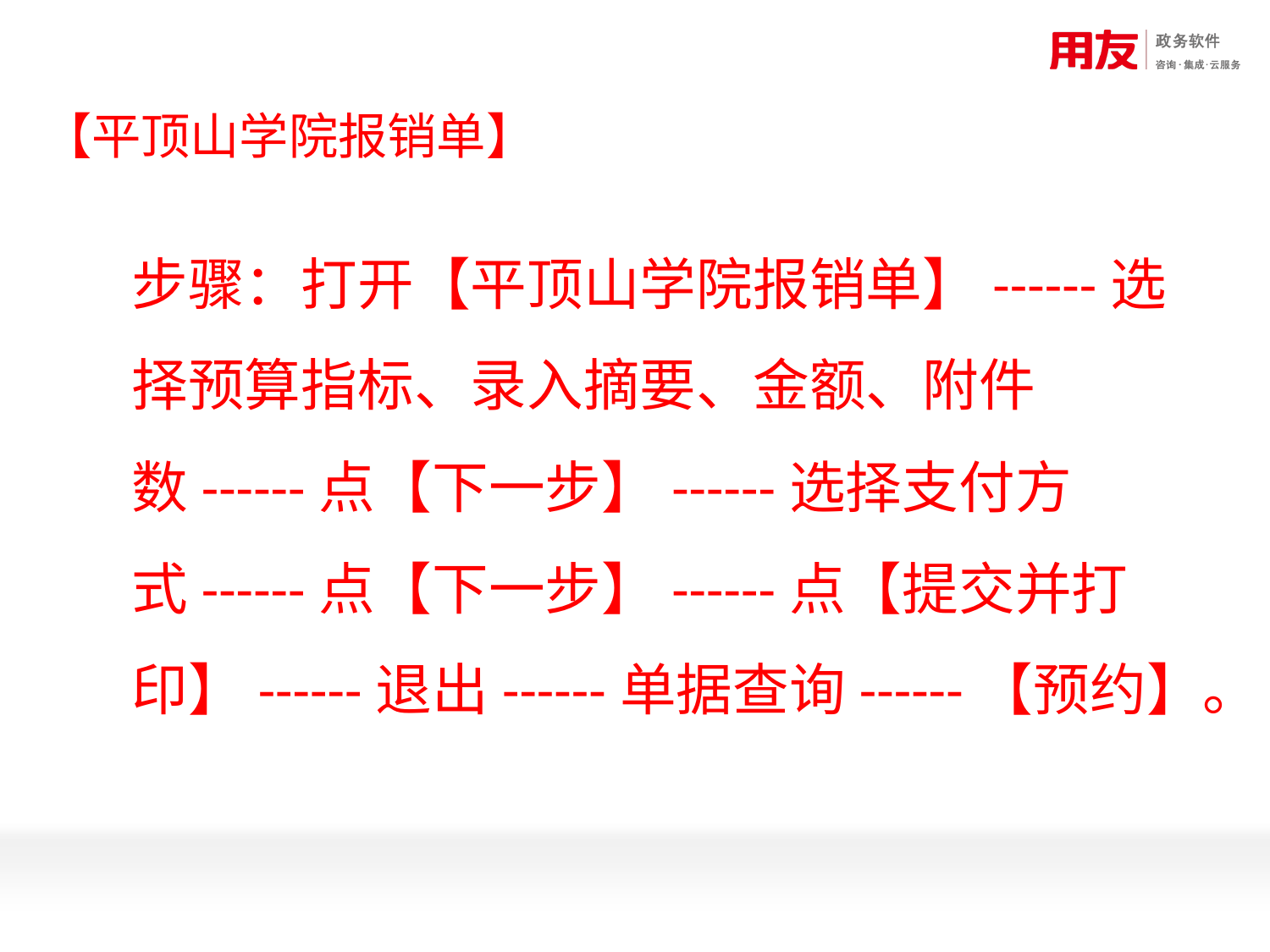

#
【平顶山学院报销单】
步骤：打开【平顶山学院报销单】------选择预算指标、录入摘要、金额、附件数------点【下一步】------选择支付方式------点【下一步】------点【提交并打印】------退出------单据查询------【预约】。